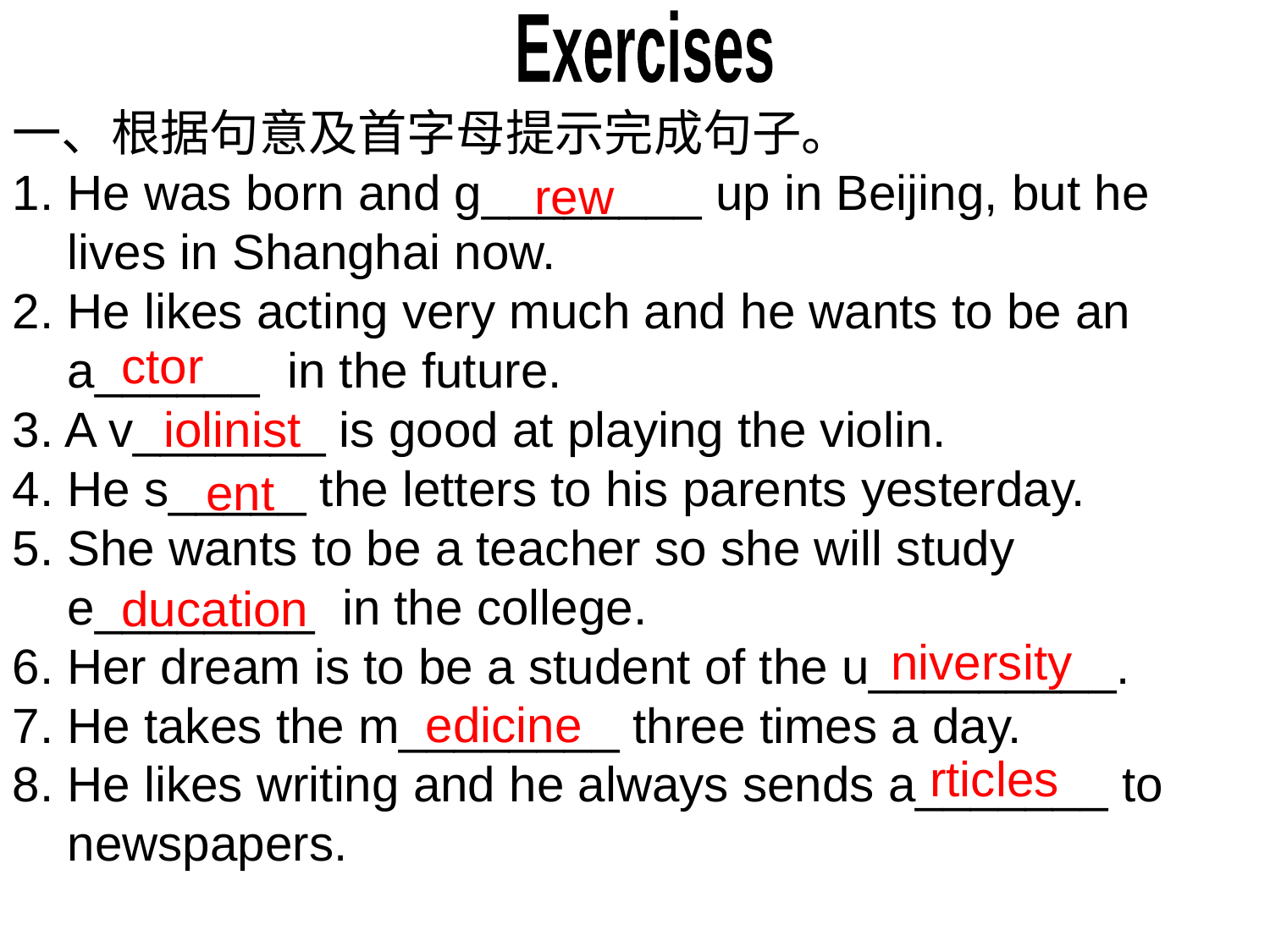

Exercises
一、根据句意及首字母提示完成句子。
1. He was born and g________ up in Beijing, but he
    lives in Shanghai now.
2. He likes acting very much and he wants to be an
    a______  in the future.
3. A v_______ is good at playing the violin.
4. He s_____ the letters to his parents yesterday.
5. She wants to be a teacher so she will study
    e________  in the college.
6. Her dream is to be a student of the u_________.
7. He takes the m________ three times a day.
8. He likes writing and he always sends a_______ to
    newspapers.
 rew
 ctor
 iolinist
 ent
 ducation
niversity
edicine
rticles